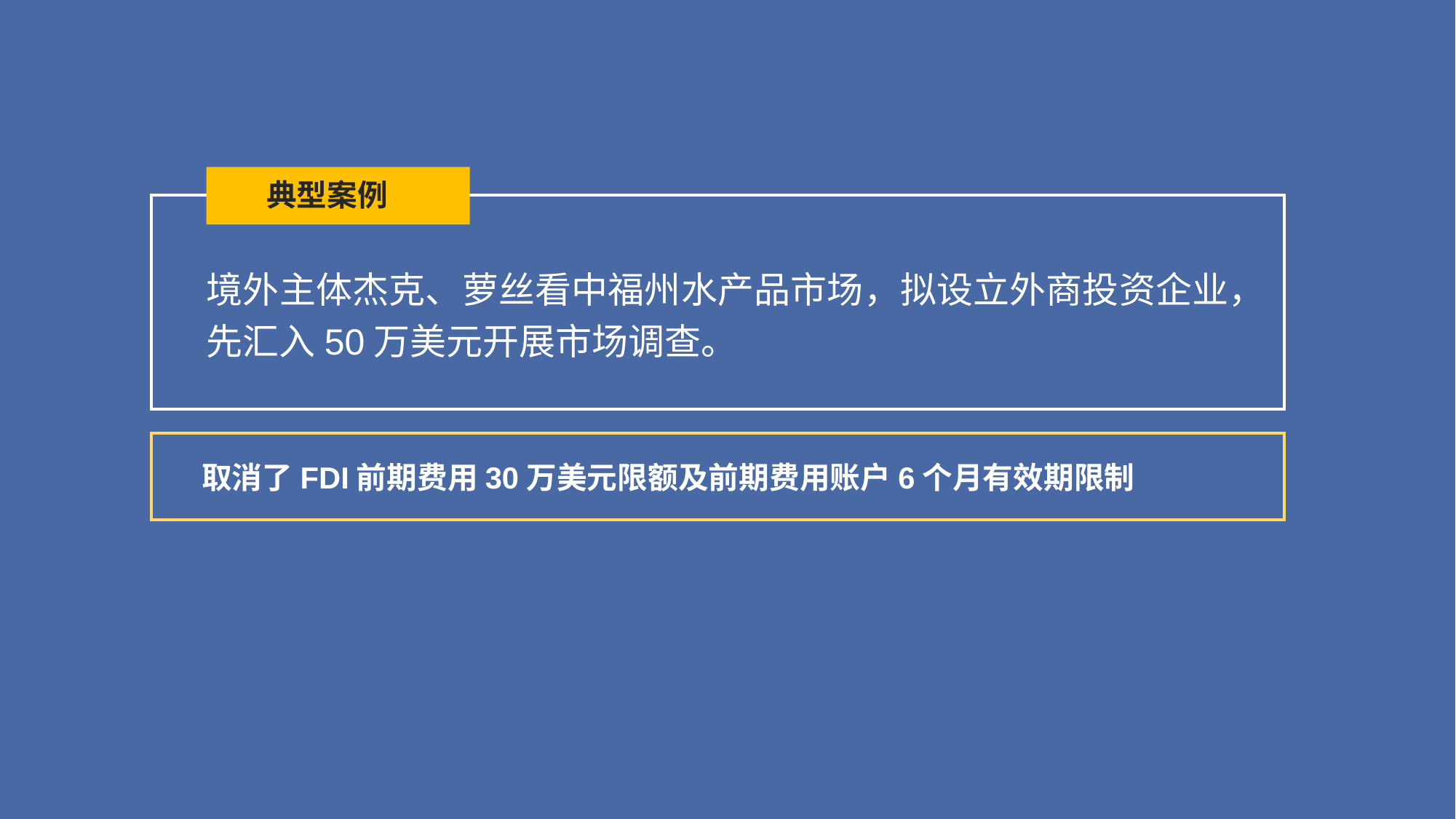

典型案例

境外主体杰克、萝丝看中福州水产品市场，拟设立外商投资企业，先汇入50万美元开展市场调查。

取消了FDI前期费用30万美元限额及前期费用账户6个月有效期限制